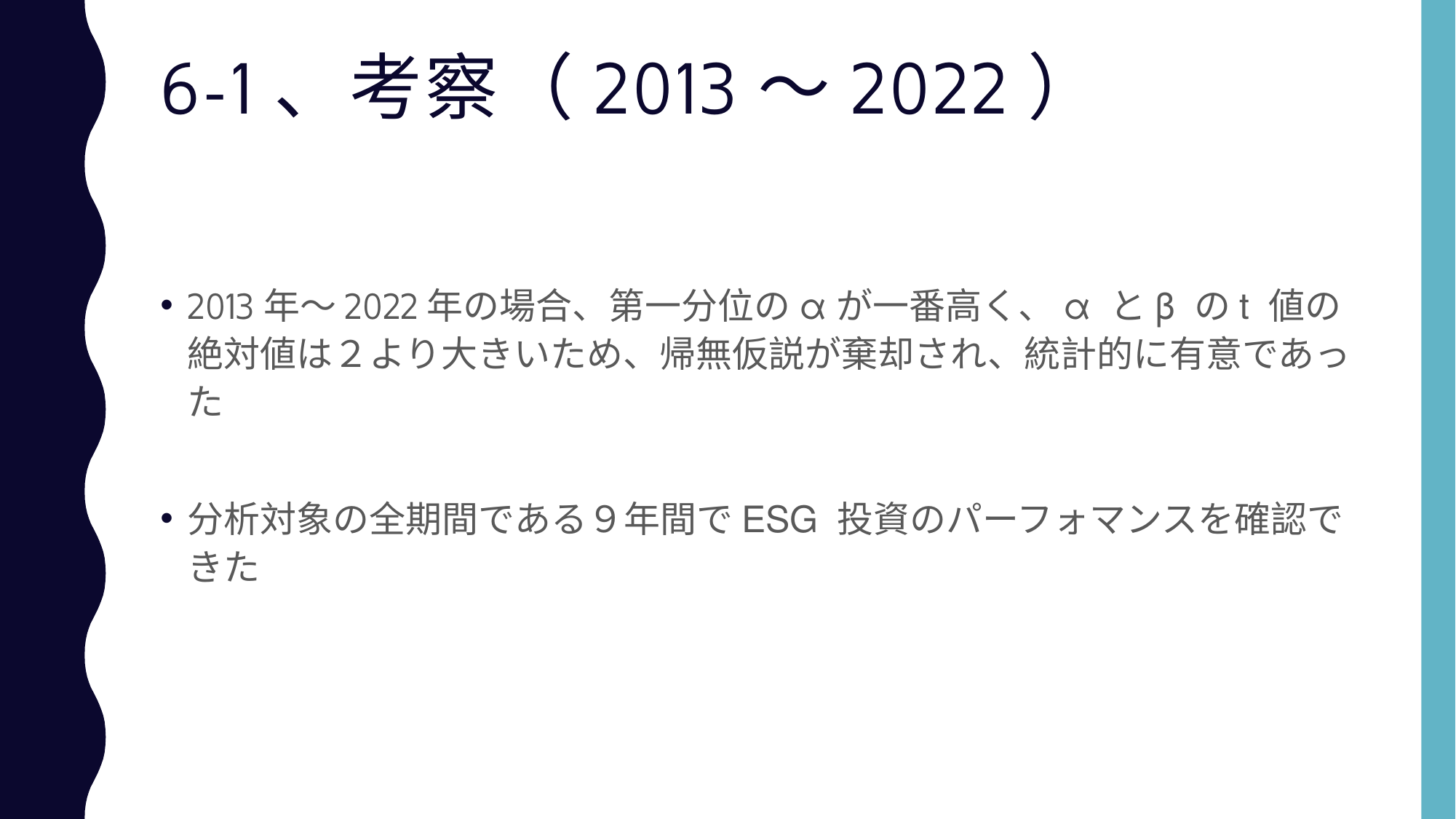

# 6-1、考察（2013〜2022）
2013年〜2022年の場合、第一分位のαが一番高く、α とβ のt 値の絶対値は２より大きいため、帰無仮説が棄却され、統計的に有意であった

分析対象の全期間である９年間でESG 投資のパーフォマンスを確認できた